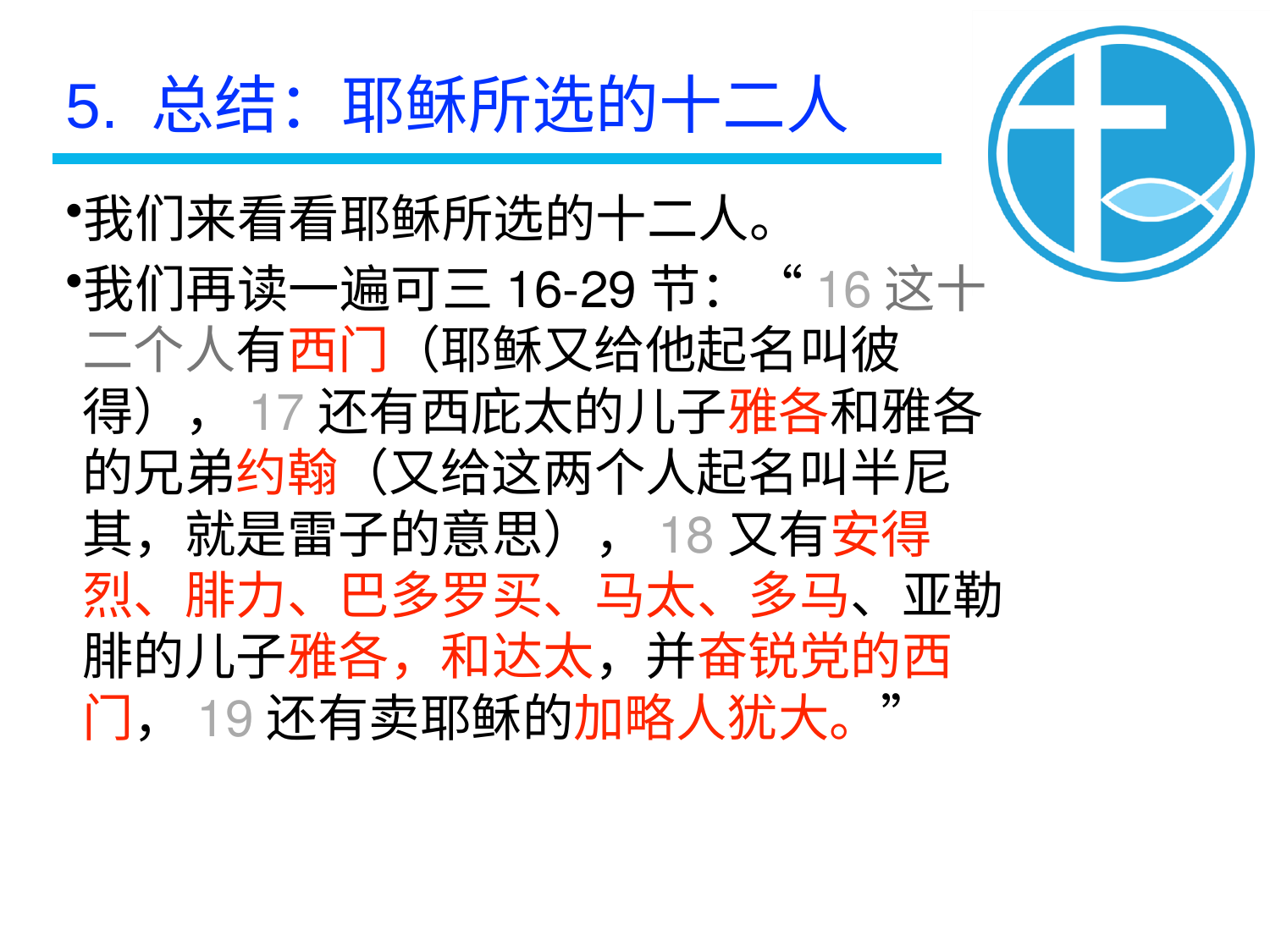

5. 总结：耶稣所选的十二人
我们来看看耶稣所选的十二人。
我们再读一遍可三16-29节：“16这十二个人有西门（耶稣又给他起名叫彼得），17还有西庇太的儿子雅各和雅各的兄弟约翰（又给这两个人起名叫半尼其，就是雷子的意思），18又有安得烈、腓力、巴多罗买、马太、多马、亚勒腓的儿子雅各，和达太，并奋锐党的西门，19还有卖耶稣的加略人犹大。”